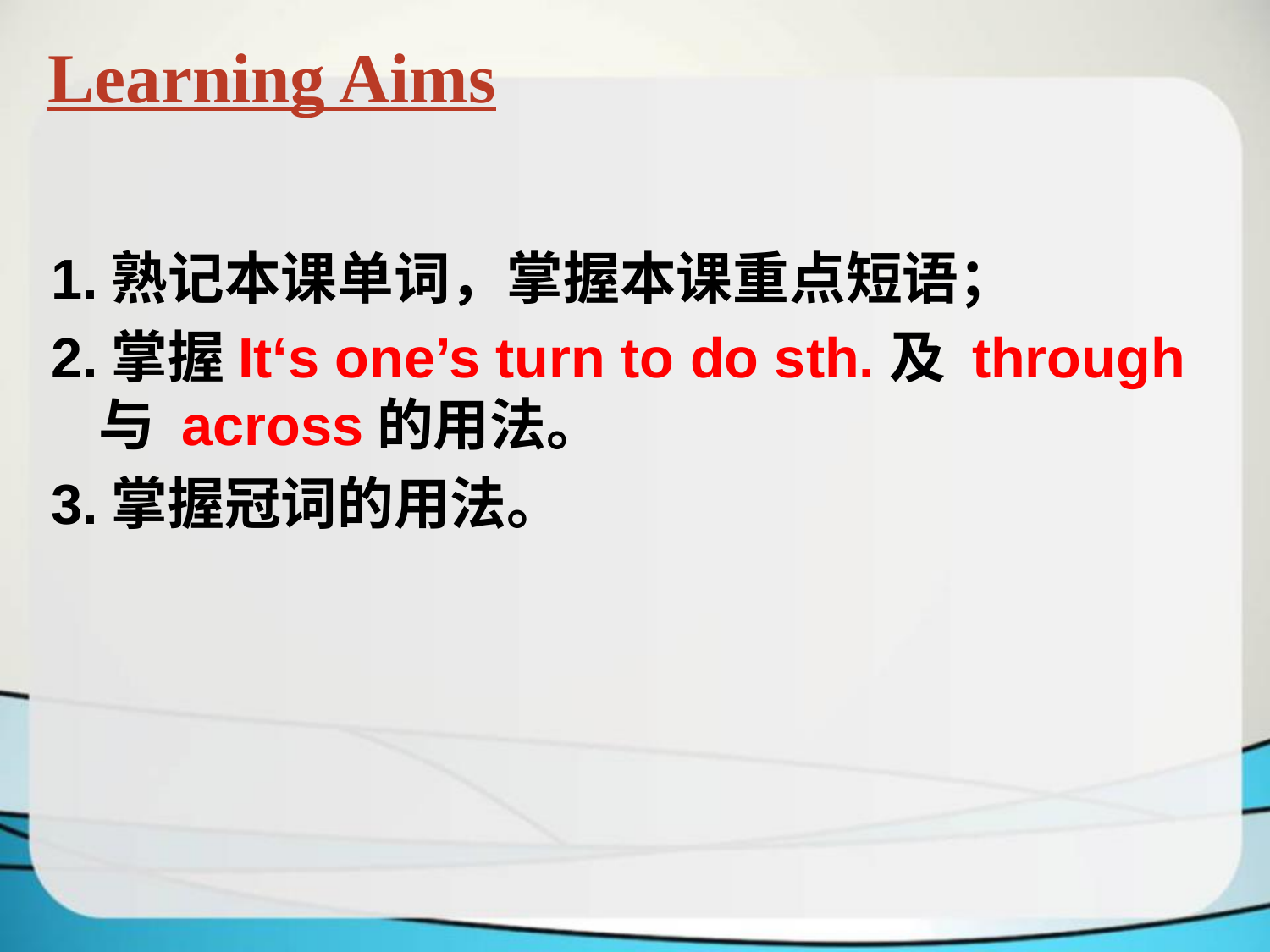

Learning Aims
1.熟记本课单词，掌握本课重点短语；
2.掌握It‘s one’s turn to do sth.及 through 与 across的用法。
3.掌握冠词的用法。